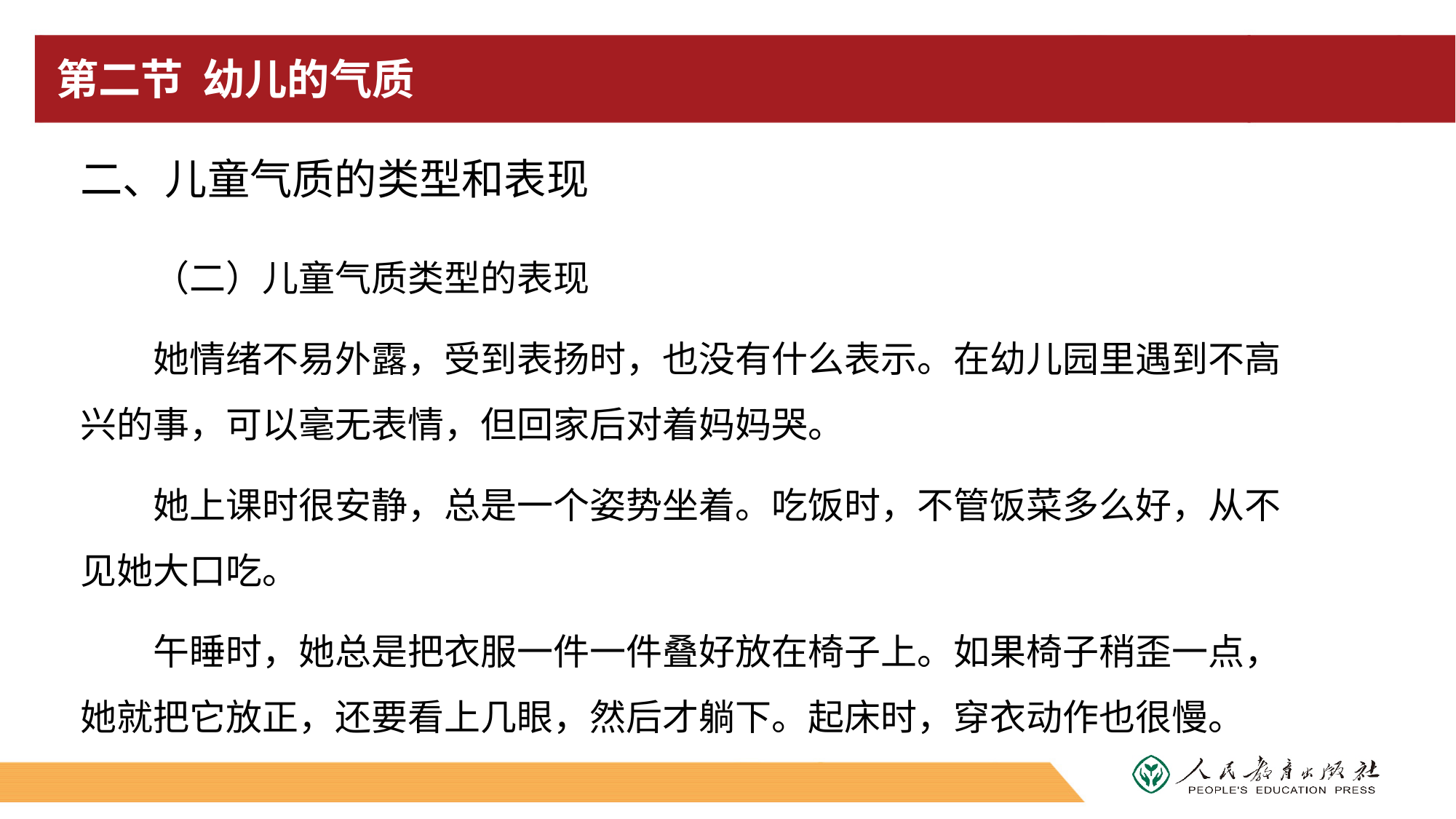

# 第二节  幼儿的气质
二、儿童气质的类型和表现
（二）儿童气质类型的表现
她情绪不易外露，受到表扬时，也没有什么表示。在幼儿园里遇到不高兴的事，可以毫无表情，但回家后对着妈妈哭。
她上课时很安静，总是一个姿势坐着。吃饭时，不管饭菜多么好，从不见她大口吃。
午睡时，她总是把衣服一件一件叠好放在椅子上。如果椅子稍歪一点，她就把它放正，还要看上几眼，然后才躺下。起床时，穿衣动作也很慢。